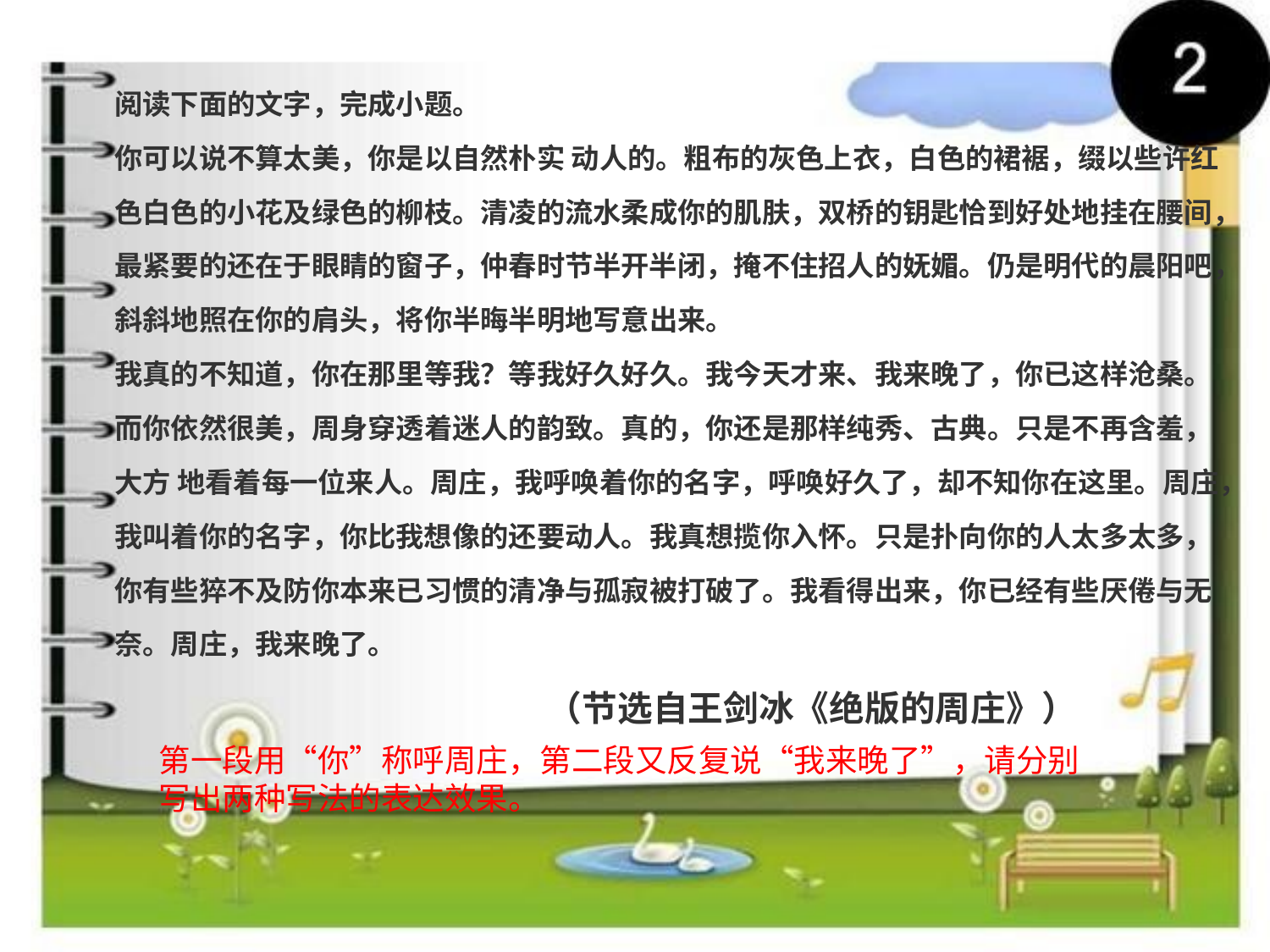

阅读下面的文字，完成小题。
你可以说不算太美，你是以自然朴实 动人的。粗布的灰色上衣，白色的裙裾，缀以些许红色白色的小花及绿色的柳枝。清凌的流水柔成你的肌肤，双桥的钥匙恰到好处地挂在腰间，最紧要的还在于眼睛的窗子，仲春时节半开半闭，掩不住招人的妩媚。仍是明代的晨阳吧，斜斜地照在你的肩头，将你半晦半明地写意出来。
我真的不知道，你在那里等我？等我好久好久。我今天才来、我来晚了，你已这样沧桑。而你依然很美，周身穿透着迷人的韵致。真的，你还是那样纯秀、古典。只是不再含羞，大方 地看着每一位来人。周庄，我呼唤着你的名字，呼唤好久了，却不知你在这里。周庄，我叫着你的名字，你比我想像的还要动人。我真想揽你入怀。只是扑向你的人太多太多，你有些猝不及防你本来已习惯的清净与孤寂被打破了。我看得出来，你已经有些厌倦与无奈。周庄，我来晚了。
                                                                   （节选自王剑冰《绝版的周庄》）

第一段用“你”称呼周庄，第二段又反复说“我来晚了”，请分别写出两种写法的表达效果。